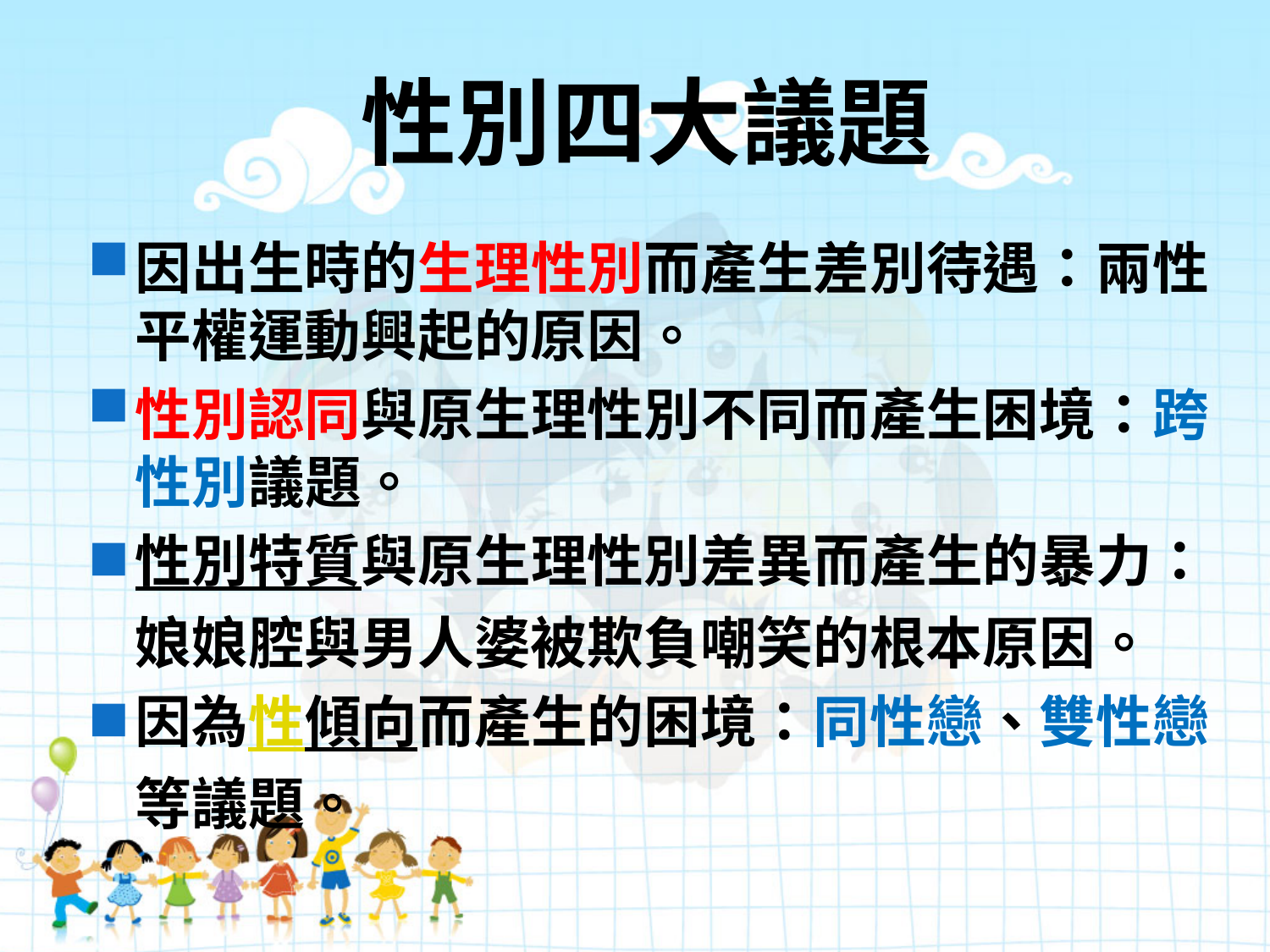

# 性別四大議題
因出生時的生理性別而產生差別待遇：兩性平權運動興起的原因。
性別認同與原生理性別不同而產生困境：跨性別議題。
性別特質與原生理性別差異而產生的暴力：娘娘腔與男人婆被欺負嘲笑的根本原因。
因為性傾向而產生的困境：同性戀、雙性戀等議題。